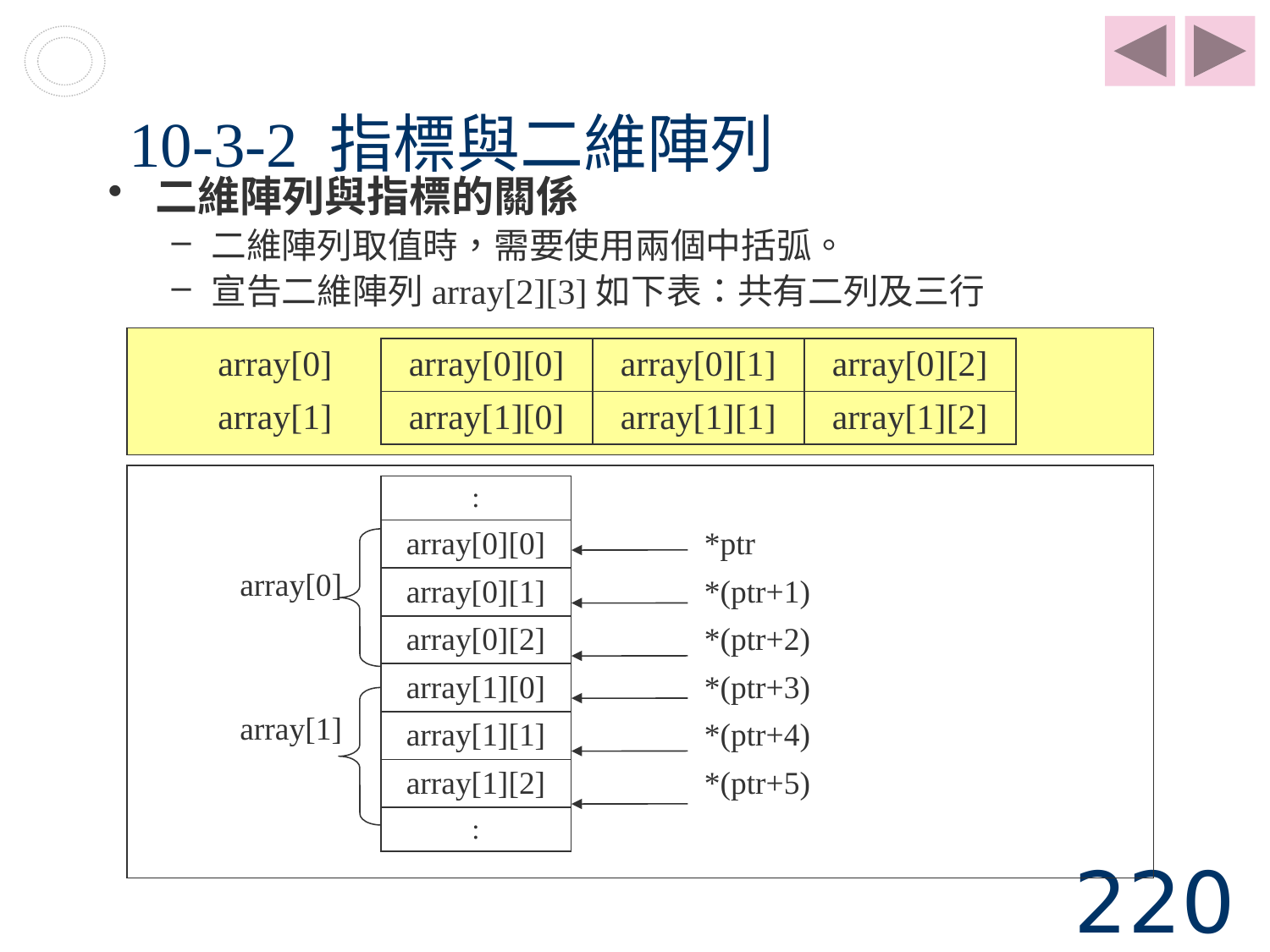

# 10-3-2 指標與二維陣列
二維陣列與指標的關係
二維陣列取值時，需要使用兩個中括弧。
宣告二維陣列array[2][3]如下表：共有二列及三行

| array[0] | array[0][0] | array[0][1] | array[0][2] |
| --- | --- | --- | --- |
| array[1] | array[1][0] | array[1][1] | array[1][2] |

|  | : |  |
| --- | --- | --- |
| array[0] | array[0][0] | \*ptr |
|  | array[0][1] | \*(ptr+1) |
|  | array[0][2] | \*(ptr+2) |
| array[1] | array[1][0] | \*(ptr+3) |
|  | array[1][1] | \*(ptr+4) |
|  | array[1][2] | \*(ptr+5) |
|  | : |  |

220